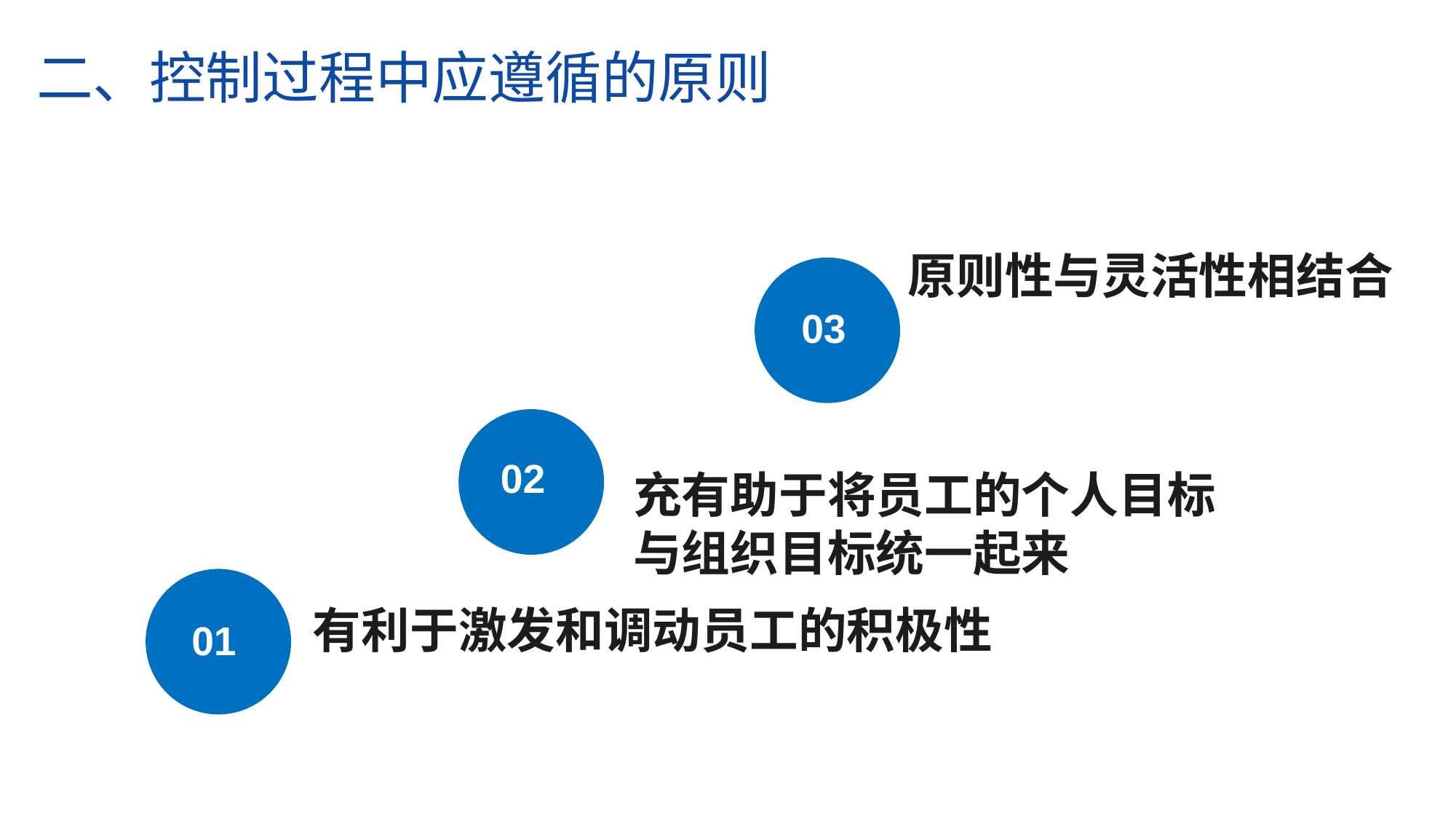

02   内容讲授
03  总结
01    学习目标

二、控制过程中应遵循的原则

03
原则性与灵活性相结合

02
充有助于将员工的个人目标
与组织目标统一起来

01
有利于激发和调动员工的积极性

分析控制的过程
选择控制的方法